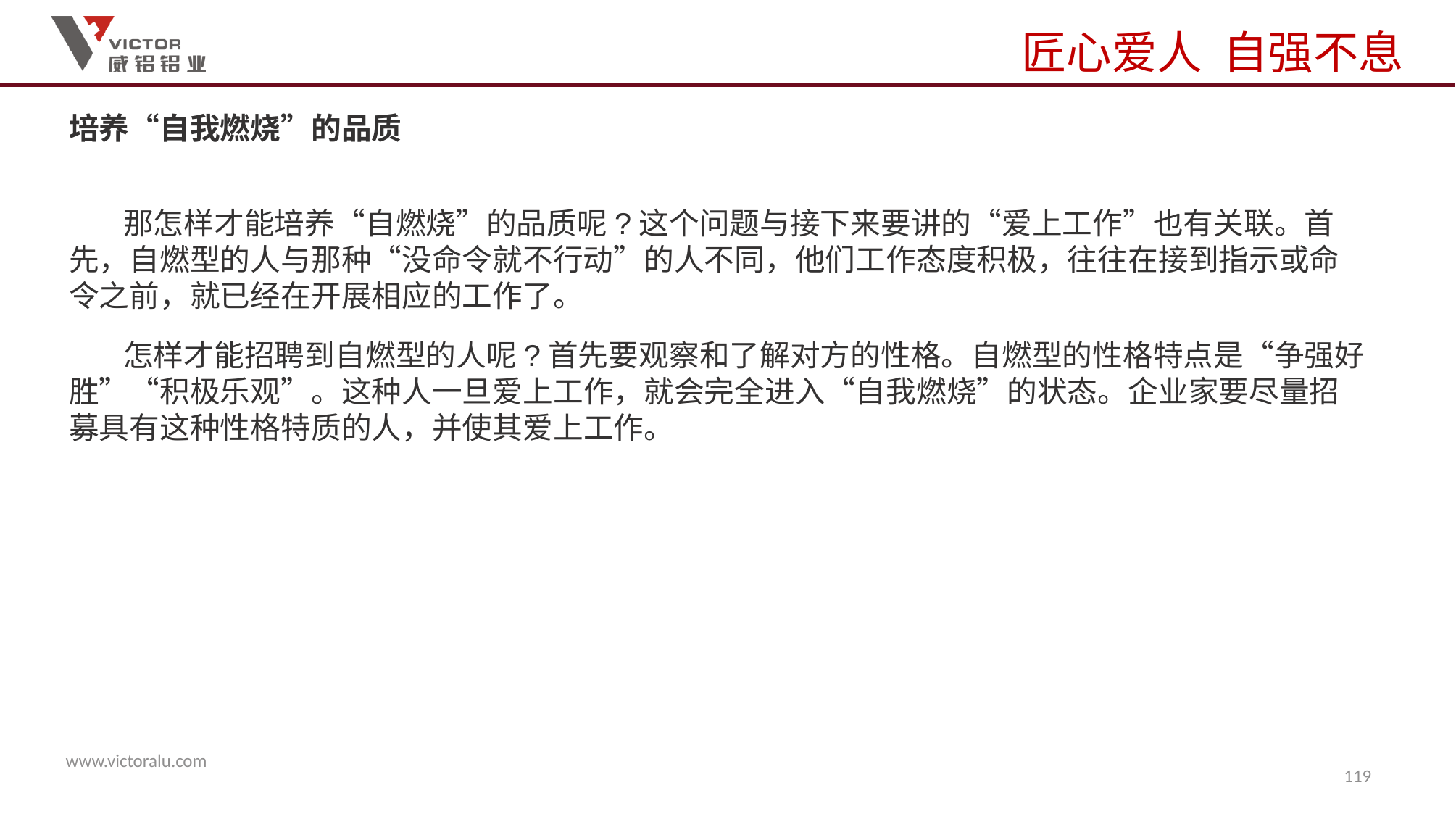

培养“自我燃烧”的品质

那怎样才能培养“自燃烧”的品质呢?这个问题与接下来要讲的“爱上工作”也有关联。首先，自燃型的人与那种“没命令就不行动”的人不同，他们工作态度积极，往往在接到指示或命令之前，就已经在开展相应的工作了。
怎样才能招聘到自燃型的人呢?首先要观察和了解对方的性格。自燃型的性格特点是“争强好胜”“积极乐观”。这种人一旦爱上工作，就会完全进入“自我燃烧”的状态。企业家要尽量招募具有这种性格特质的人，并使其爱上工作。
119